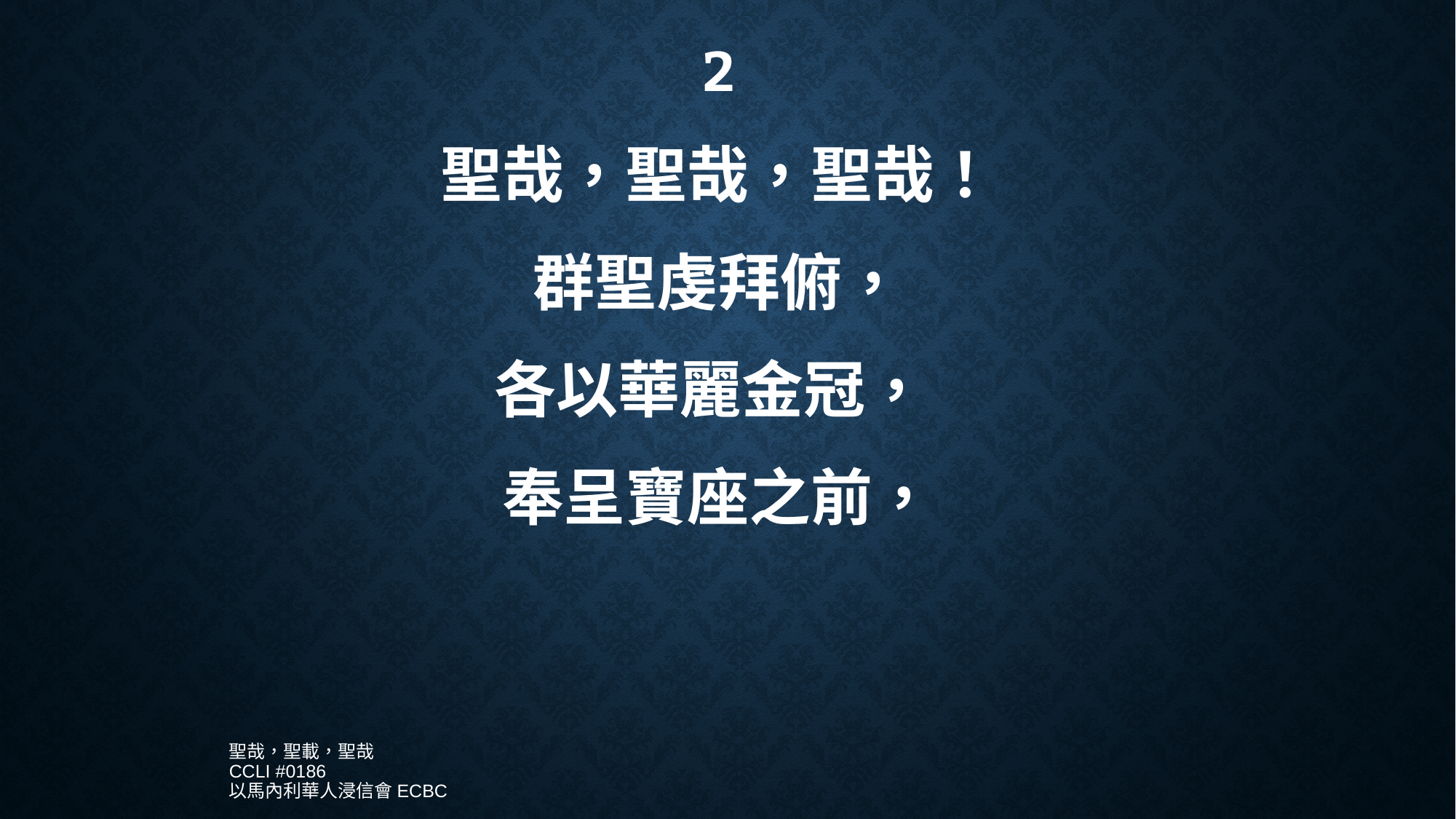

2
聖哉，聖哉，聖哉！
群聖虔拜俯，
各以華麗金冠，
奉呈寶座之前，

聖哉，聖載，聖哉
CCLI #0186
以馬內利華人浸信會ECBC